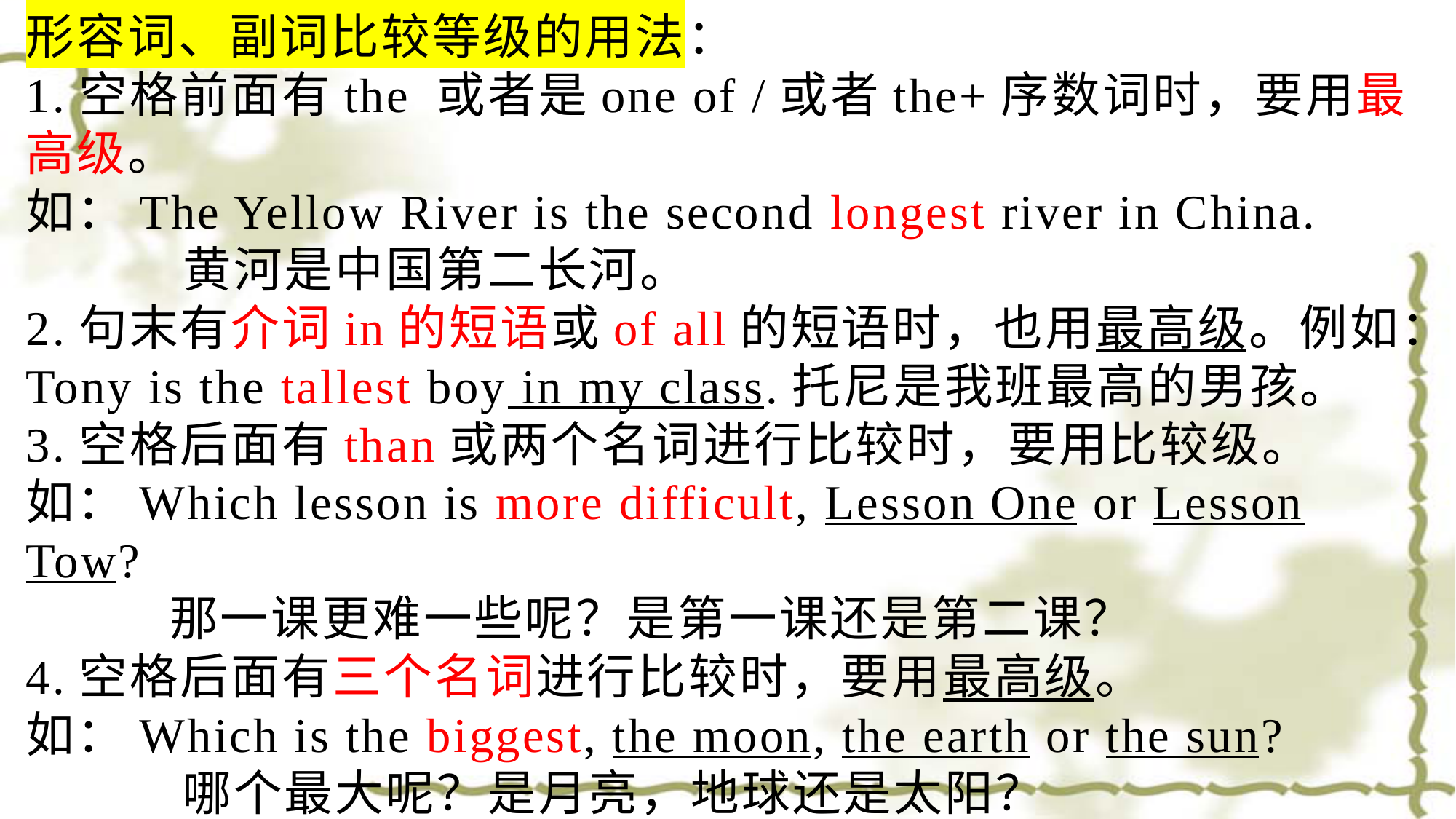

形容词、副词比较等级的用法：
1.空格前面有the 或者是one of /或者the+序数词时，要用最高级。
如：The Yellow River is the second longest river in China.
           黄河是中国第二长河。
2.句末有介词in的短语或of all的短语时，也用最高级。例如：
Tony is the tallest boy in my class.托尼是我班最高的男孩。
3.空格后面有than或两个名词进行比较时，要用比较级。
如：Which lesson is more difficult, Lesson One or Lesson Tow?
          那一课更难一些呢？是第一课还是第二课？
4.空格后面有三个名词进行比较时，要用最高级。
如：Which is the biggest, the moon, the earth or the sun?
           哪个最大呢？是月亮，地球还是太阳？